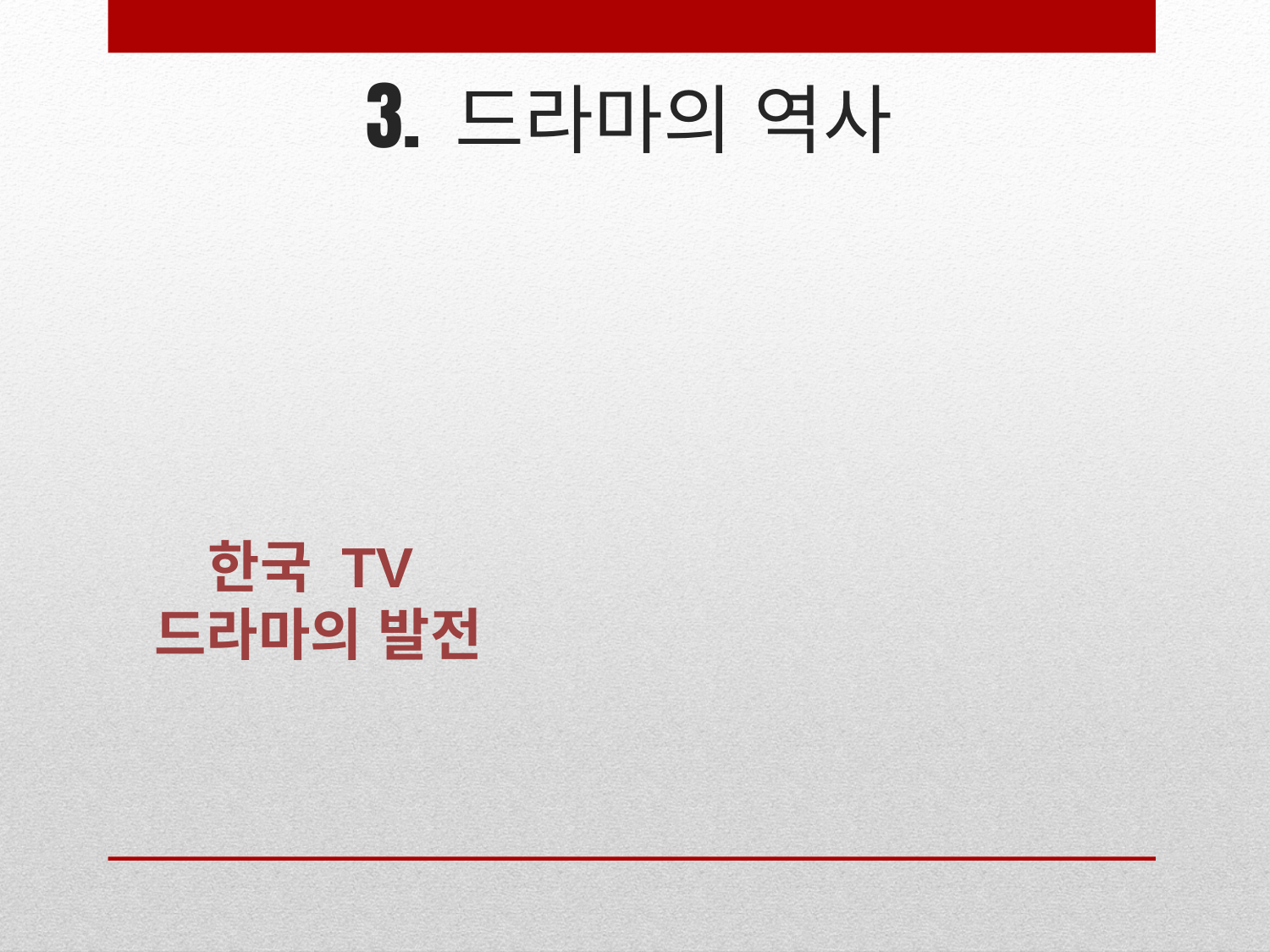

# 3. 드라마의 역사
한국 TV
드라마의 발전